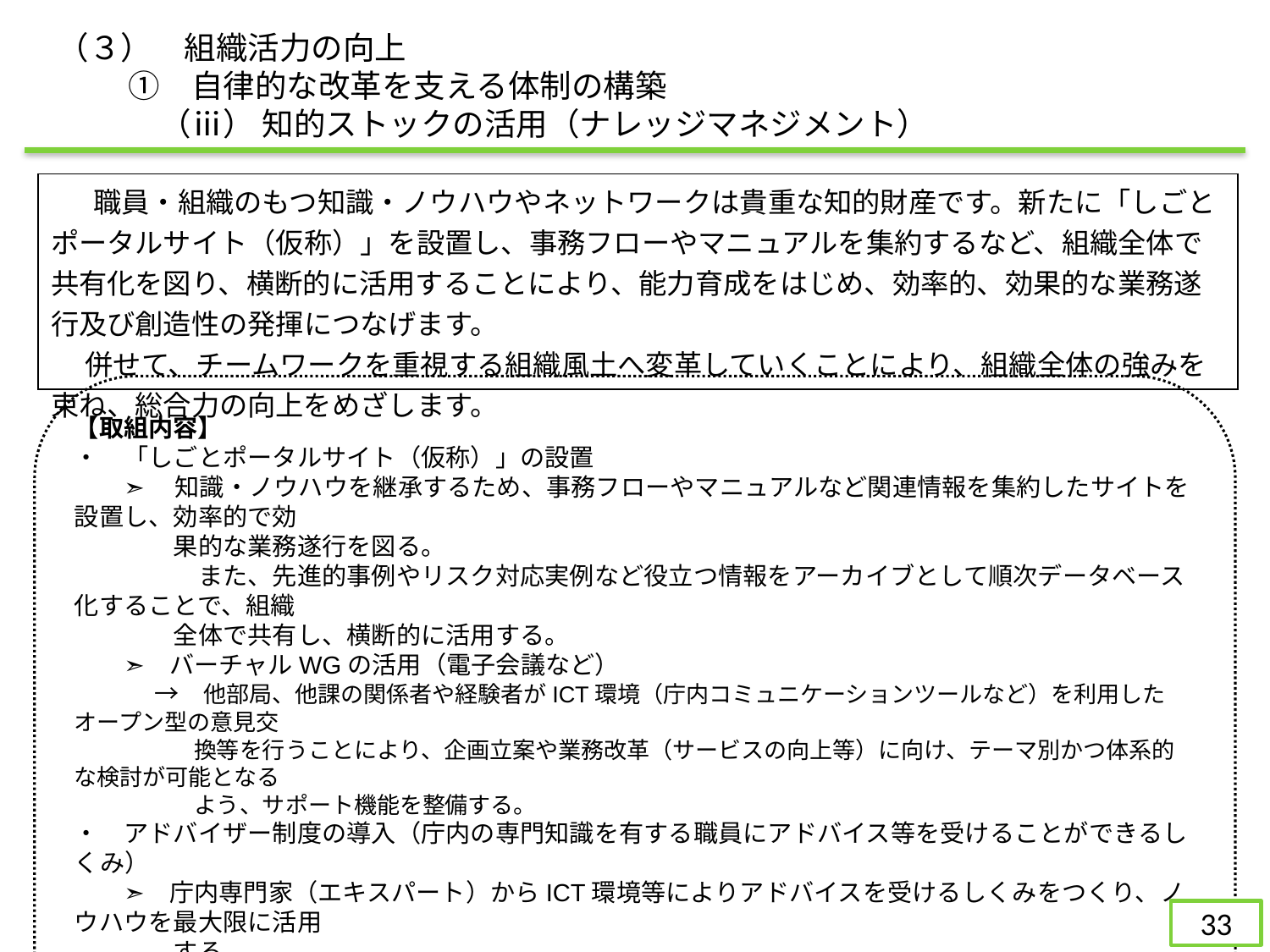

（３）　組織活力の向上
　　 ①　自律的な改革を支える体制の構築
　　　 （ⅲ） 知的ストックの活用（ナレッジマネジメント）

| 職員・組織のもつ知識・ノウハウやネットワークは貴重な知的財産です。新たに「しごとポータルサイト（仮称）」を設置し、事務フローやマニュアルを集約するなど、組織全体で共有化を図り、横断的に活用することにより、能力育成をはじめ、効率的、効果的な業務遂行及び創造性の発揮につなげます。 　 併せて、チームワークを重視する組織風土へ変革していくことにより、組織全体の強みを束ね、総合力の向上をめざします。 |
| --- |

【取組内容】
・　「しごとポータルサイト（仮称）」の設置
　　➣ 　知識・ノウハウを継承するため、事務フローやマニュアルなど関連情報を集約したサイトを設置し、効率的で効
　　　　果的な業務遂行を図る。
　　　　　また、先進的事例やリスク対応実例など役立つ情報をアーカイブとして順次データベース化することで、組織
　　　　全体で共有し、横断的に活用する。
　　➣　バーチャルWGの活用（電子会議など）
　　　 →　他部局、他課の関係者や経験者がICT環境（庁内コミュニケーションツールなど）を利用したオープン型の意見交
　　　　　 換等を行うことにより、企画立案や業務改革（サービスの向上等）に向け、テーマ別かつ体系的な検討が可能となる
　　　　　 よう、サポート機能を整備する。
・　アドバイザー制度の導入（庁内の専門知識を有する職員にアドバイス等を受けることができるしくみ）
　　➣　庁内専門家（エキスパート）からICT環境等によりアドバイスを受けるしくみをつくり、ノウハウを最大限に活用
　　　　する。
・　ネットワークの活用
　　➣　民間連携などにおいて、全部局の対外的ネットワークを相互に活用することで、効果的な事業展開につなげる。
33